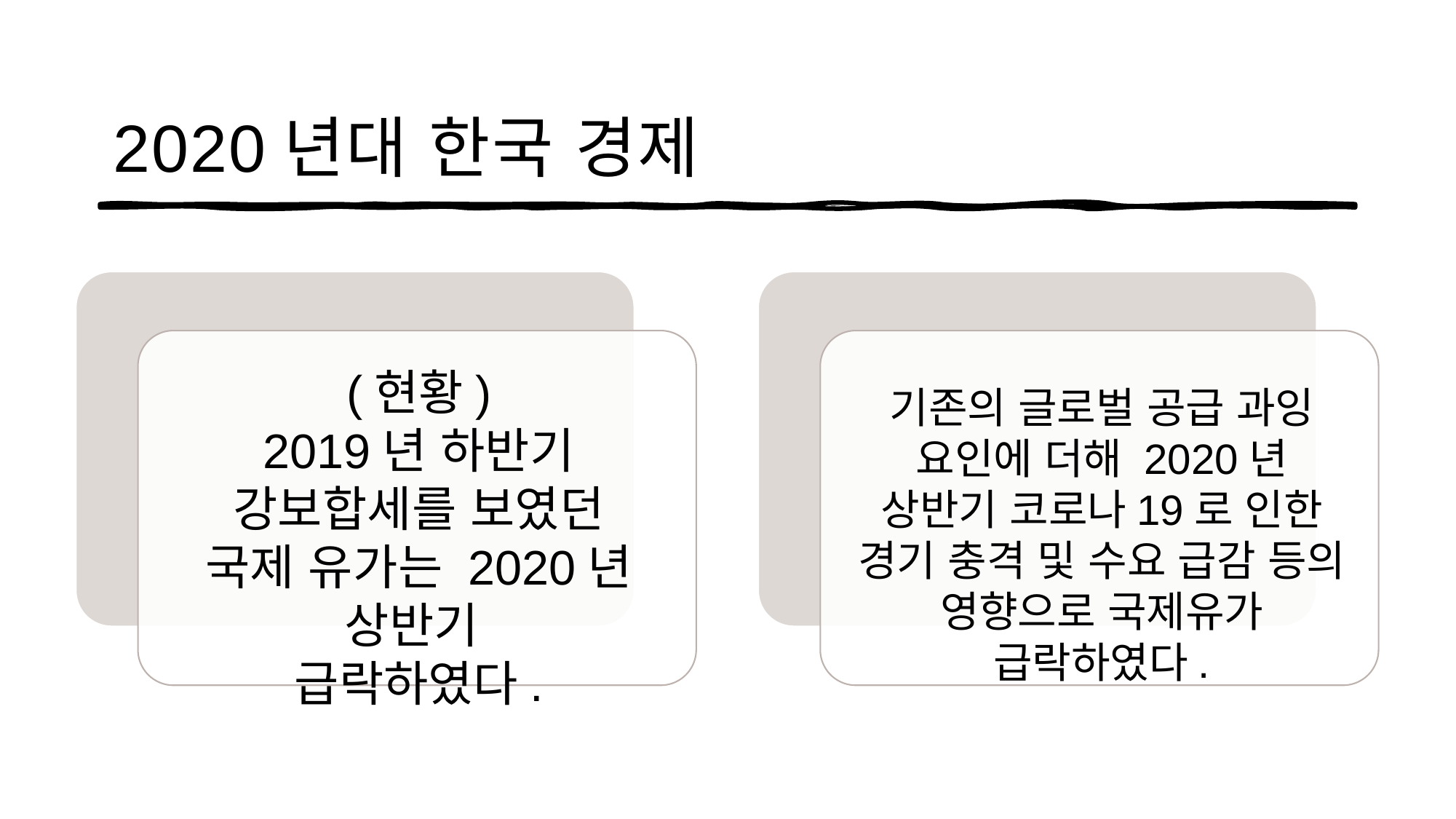

# 2020년대 한국 경제

(현황)
2019년 하반기 강보합세를 보였던 국제 유가는 2020년 상반기
급락하였다.
기존의 글로벌 공급 과잉 요인에 더해 2020년 상반기 코로나19로 인한 경기 충격 및 수요 급감 등의 영향으로 국제유가 급락하였다.